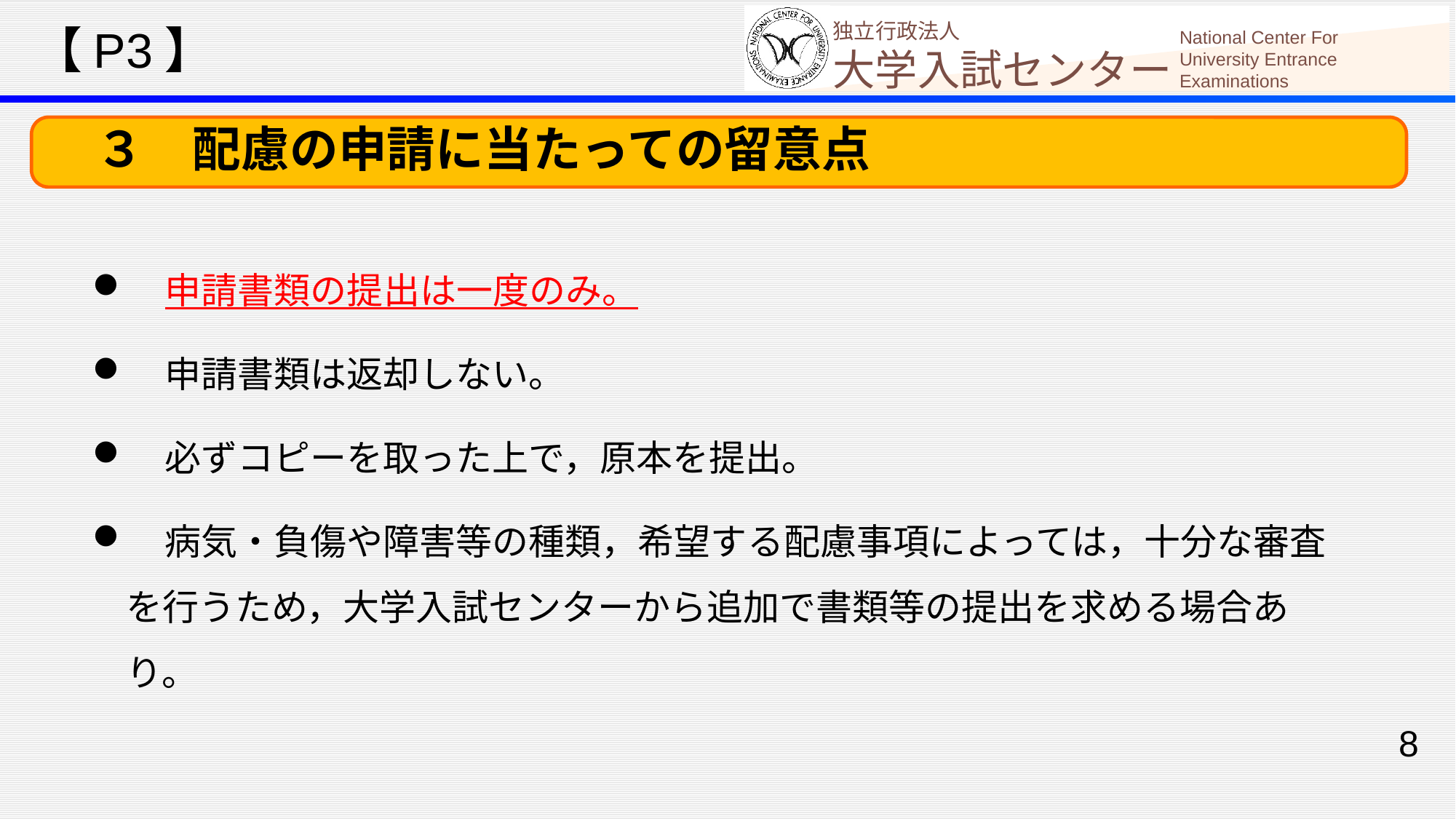

【P3】
　３　配慮の申請に当たっての留意点
　申請書類の提出は一度のみ。
　申請書類は返却しない。
　必ずコピーを取った上で，原本を提出。
　病気・負傷や障害等の種類，希望する配慮事項によっては，十分な審査を行うため，大学入試センターから追加で書類等の提出を求める場合あり。
8